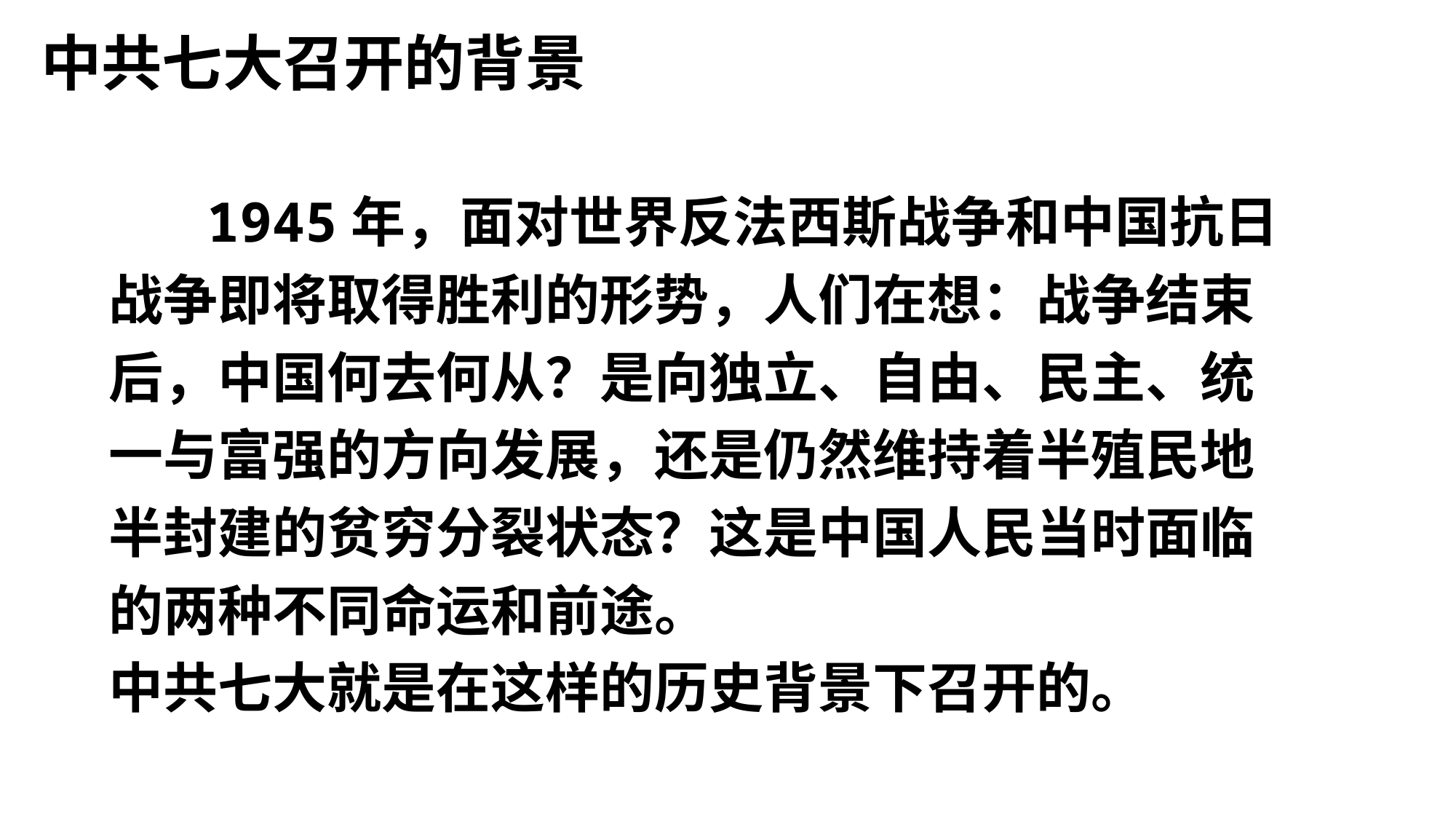

中共七大召开的背景
   1945年，面对世界反法西斯战争和中国抗日战争即将取得胜利的形势，人们在想：战争结束后，中国何去何从？是向独立、自由、民主、统一与富强的方向发展，还是仍然维持着半殖民地半封建的贫穷分裂状态？这是中国人民当时面临的两种不同命运和前途。
中共七大就是在这样的历史背景下召开的。